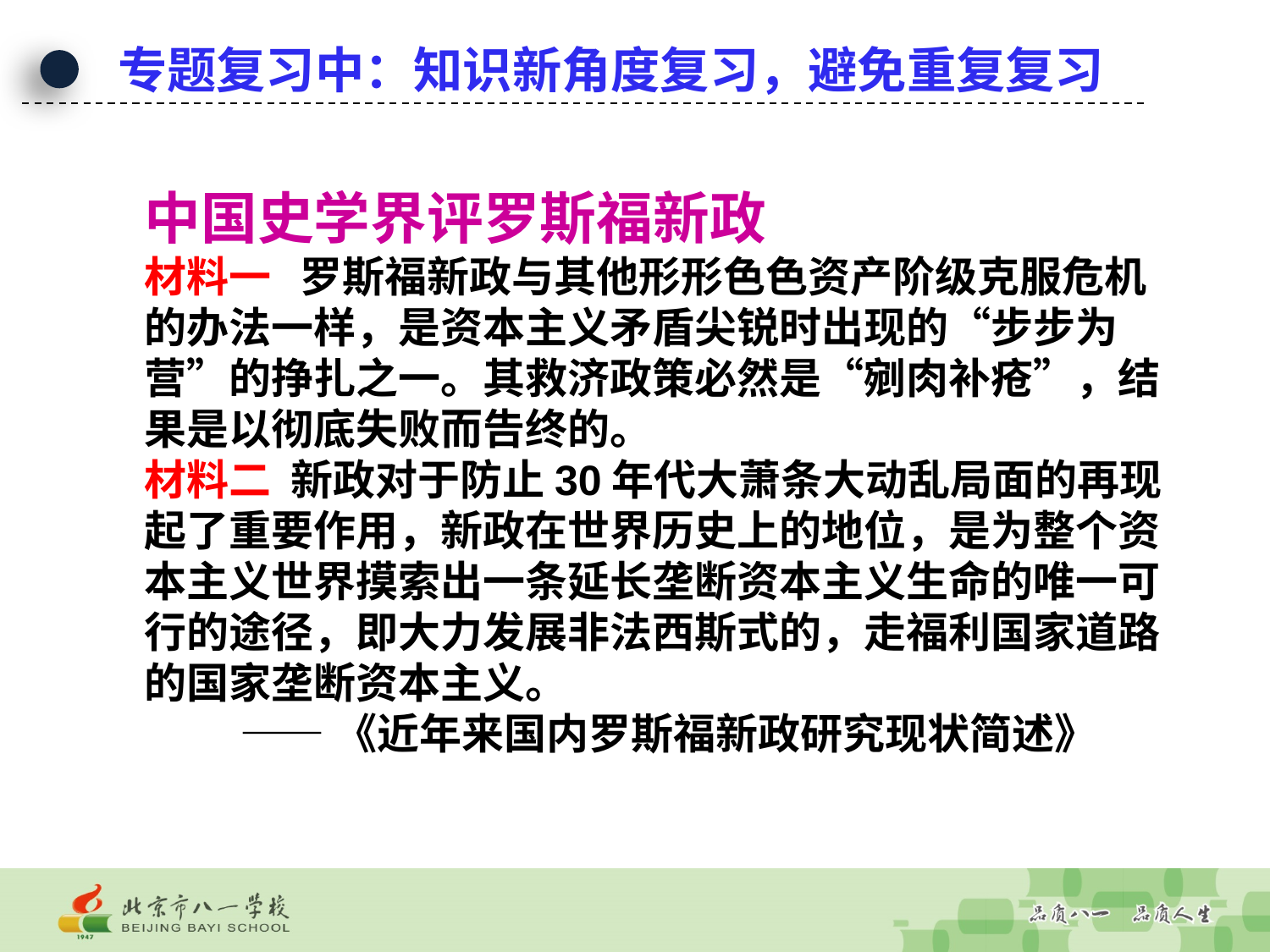

专题复习中：知识新角度复习，避免重复复习

中国史学界评罗斯福新政
材料一   罗斯福新政与其他形形色色资产阶级克服危机的办法一样，是资本主义矛盾尖锐时出现的“步步为营”的挣扎之一。其救济政策必然是“剜肉补疮”，结果是以彻底失败而告终的。
材料二  新政对于防止30年代大萧条大动乱局面的再现起了重要作用，新政在世界历史上的地位，是为整个资本主义世界摸索出一条延长垄断资本主义生命的唯一可行的途径，即大力发展非法西斯式的，走福利国家道路的国家垄断资本主义。
          ——《近年来国内罗斯福新政研究现状简述》